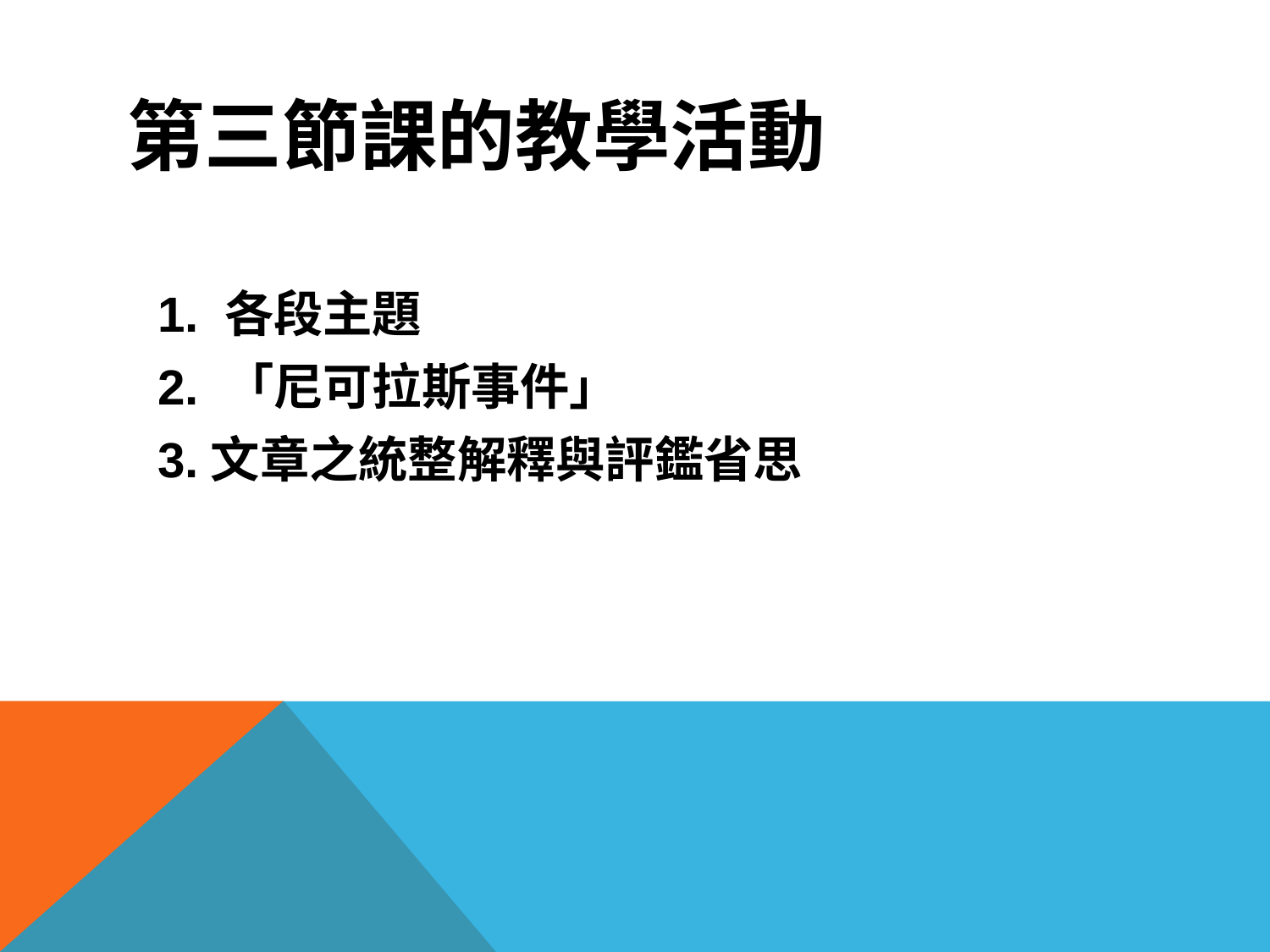

# 第三節課的教學活動
1. 各段主題
2. 「尼可拉斯事件」
3.文章之統整解釋與評鑑省思